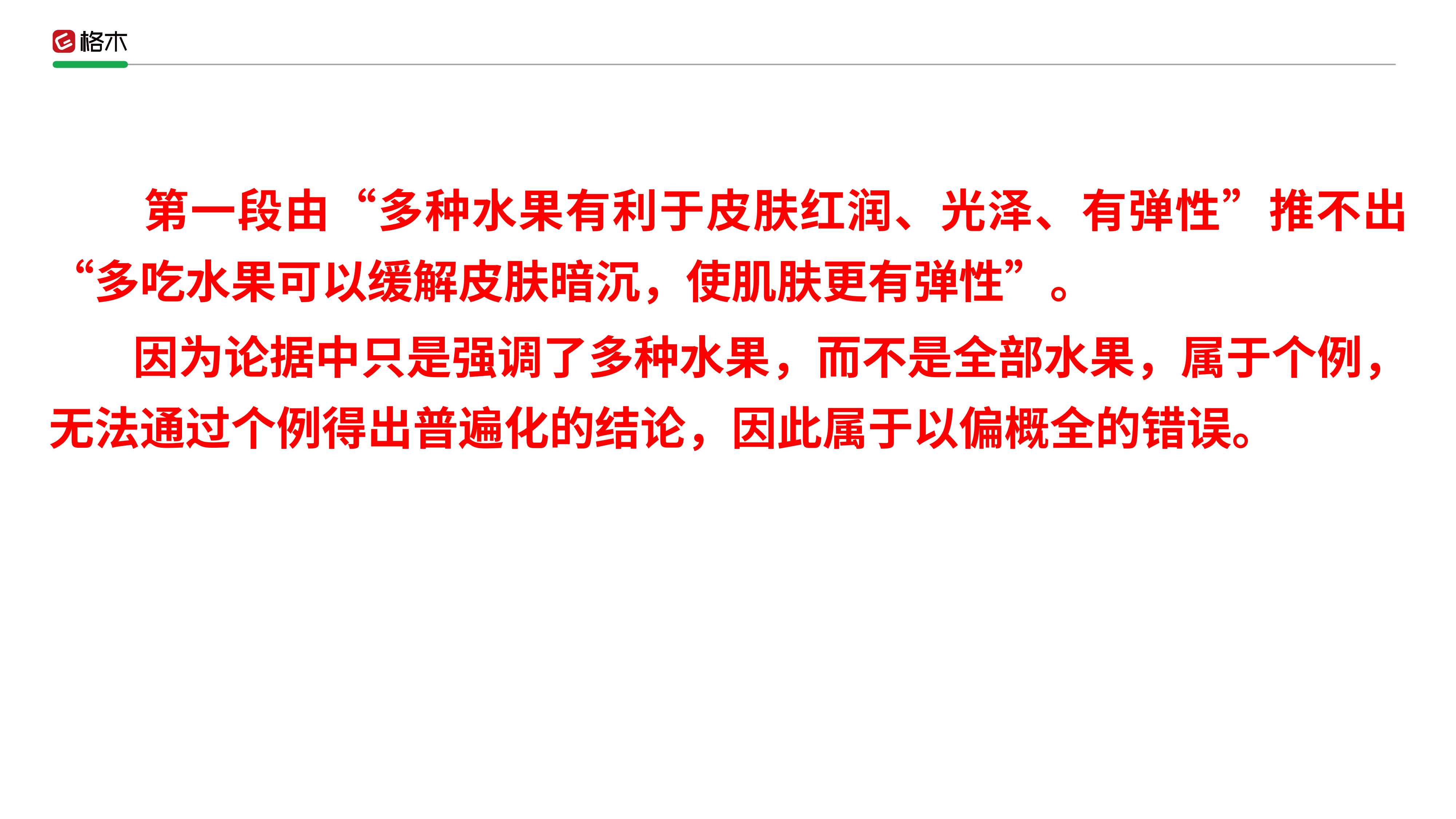

第一段由“多种水果有利于皮肤红润、光泽、有弹性”推不出“多吃水果可以缓解皮肤暗沉，使肌肤更有弹性”。
       因为论据中只是强调了多种水果，而不是全部水果，属于个例，无法通过个例得出普遍化的结论，因此属于以偏概全的错误。